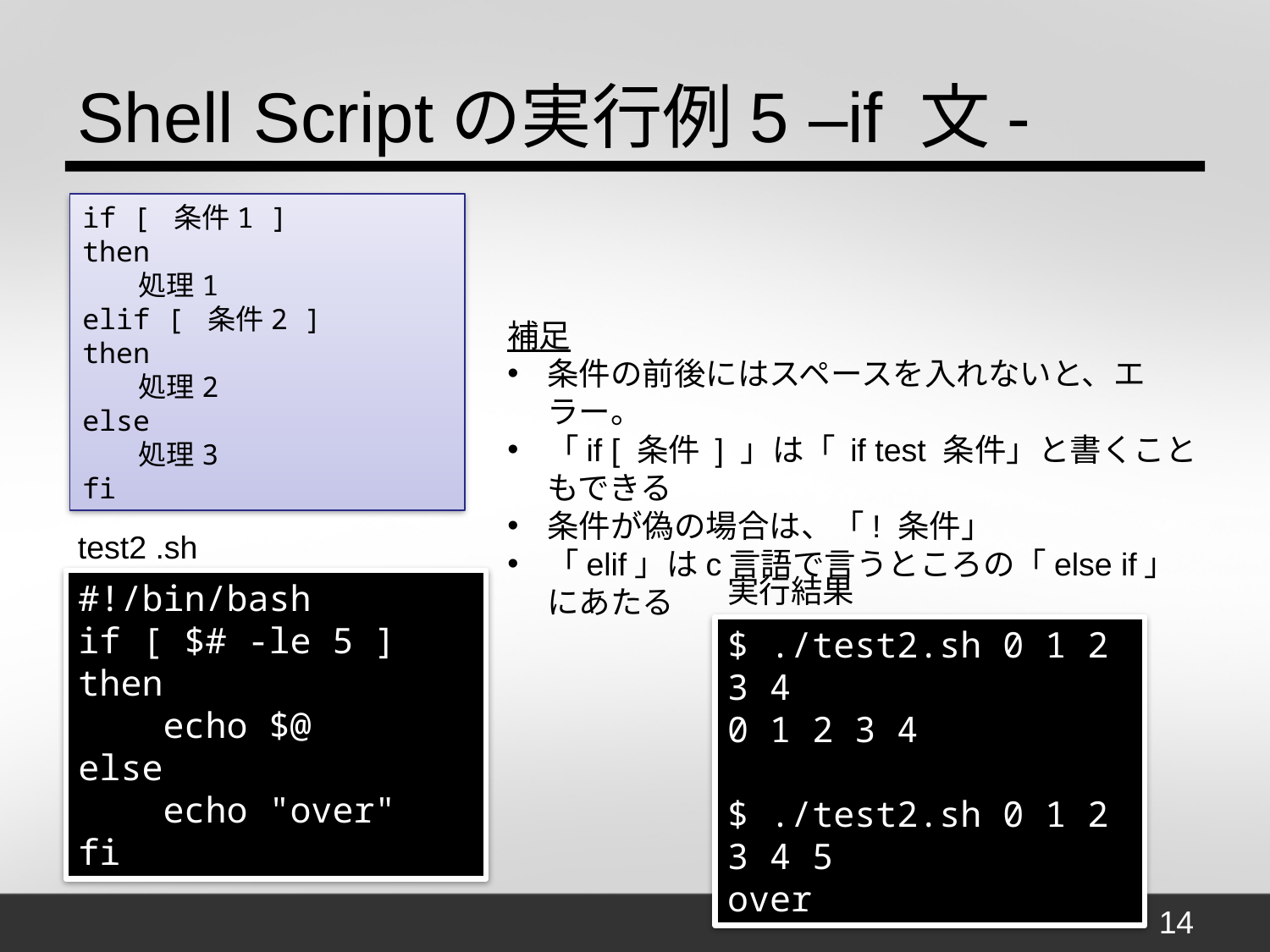

Shell Scriptの実行例5 –if 文-
if [ 条件1 ]
then
　　処理1
elif [ 条件2 ]
then
　　処理2
else
　　処理3
fi
補足
条件の前後にはスペースを入れないと、エラー。
「if [ 条件 ] 」は「 if test 条件」と書くこともできる
条件が偽の場合は、「! 条件」
「elif」はc言語で言うところの「else if」にあたる
test2 .sh
実行結果
#!/bin/bash
if [ $# -le 5 ]
then
    echo $@
else
    echo "over"
fi
$ ./test2.sh 0 1 2 3 4
0 1 2 3 4

$ ./test2.sh 0 1 2 3 4 5
over
14